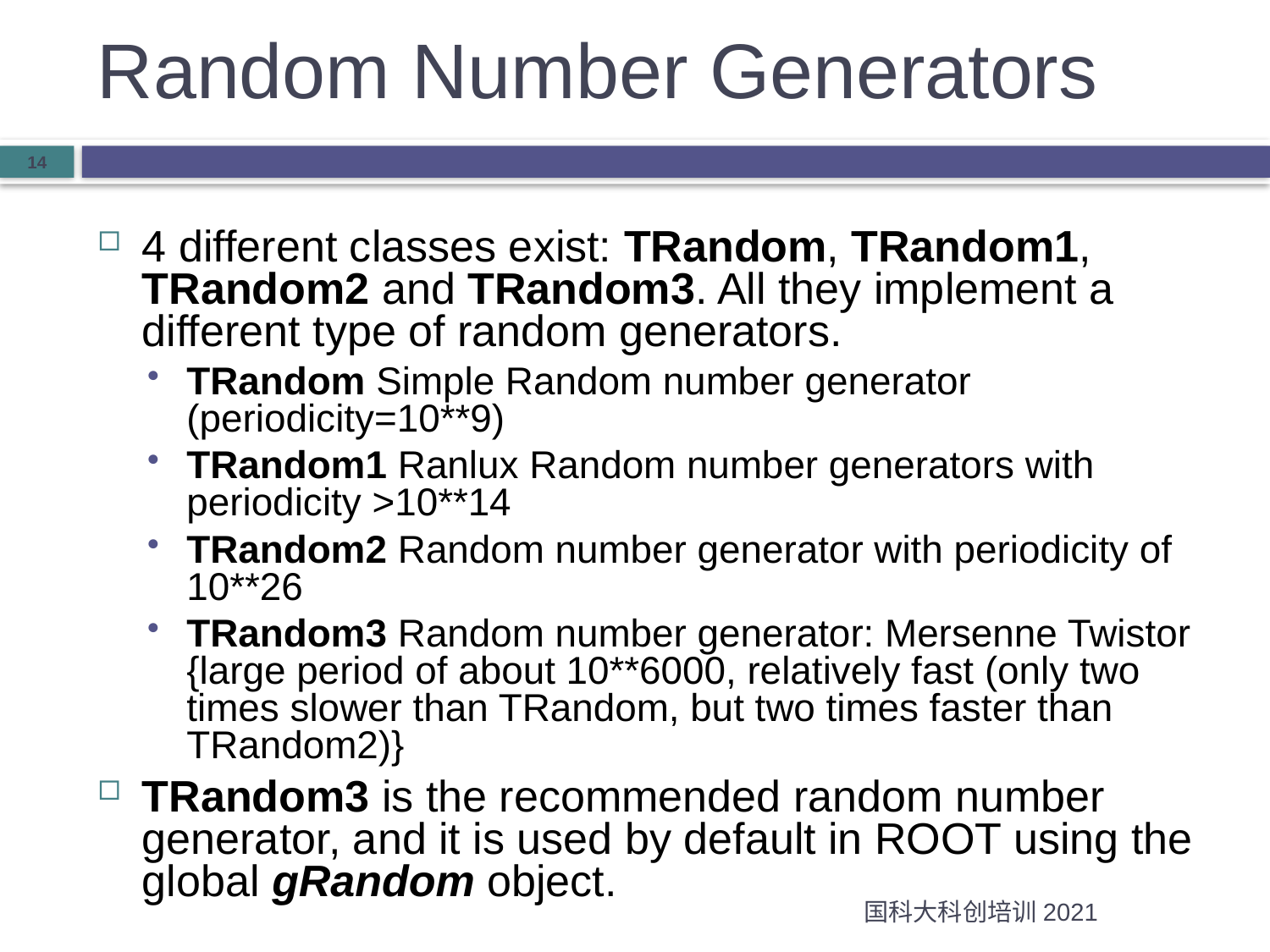

Random Number Generators
4 different classes exist: TRandom, TRandom1, TRandom2 and TRandom3. All they implement a different type of random generators.
TRandom Simple Random number generator (periodicity=10**9)
TRandom1 Ranlux Random number generators with periodicity >10**14
TRandom2 Random number generator with periodicity of 10**26
TRandom3 Random number generator: Mersenne Twistor {large period of about 10**6000, relatively fast (only two times slower than TRandom, but two times faster than TRandom2)}
TRandom3 is the recommended random number generator, and it is used by default in ROOT using the global gRandom object.
国科大科创培训2021
14